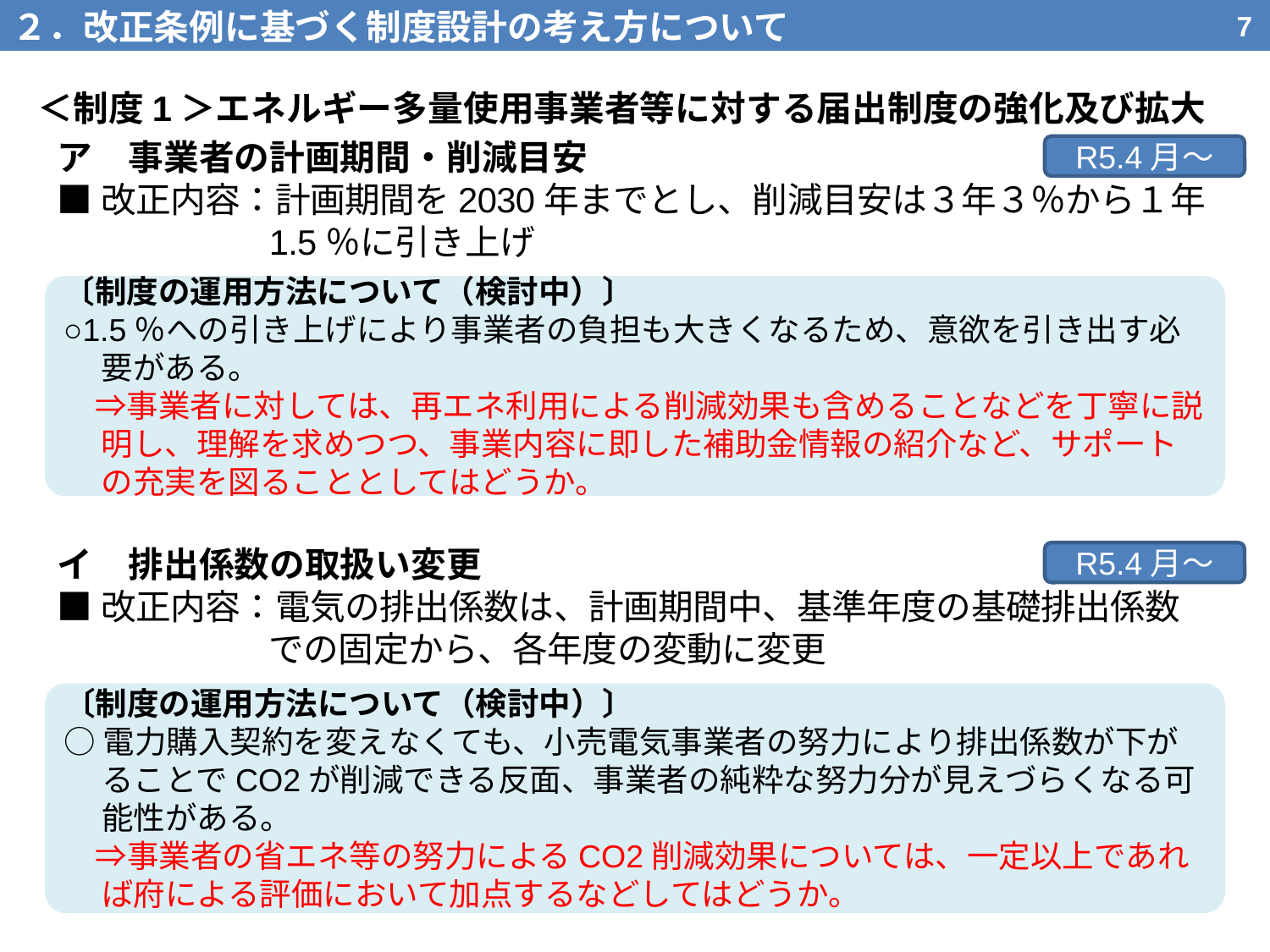

２．改正条例に基づく制度設計の考え方について
7
＜制度1＞エネルギー多量使用事業者等に対する届出制度の強化及び拡大
ア　事業者の計画期間・削減目安
■改正内容：計画期間を2030年までとし、削減目安は３年３％から１年1.5％に引き上げ
R5.4月～
〔制度の運用方法について（検討中）〕
○1.5％への引き上げにより事業者の負担も大きくなるため、意欲を引き出す必要がある。
　⇒事業者に対しては、再エネ利用による削減効果も含めることなどを丁寧に説明し、理解を求めつつ、事業内容に即した補助金情報の紹介など、サポートの充実を図ることとしてはどうか。
イ　排出係数の取扱い変更
■改正内容：電気の排出係数は、計画期間中、基準年度の基礎排出係数での固定から、各年度の変動に変更
R5.4月～
〔制度の運用方法について（検討中）〕
○電力購入契約を変えなくても、小売電気事業者の努力により排出係数が下がることでCO2が削減できる反面、事業者の純粋な努力分が見えづらくなる可能性がある。
　⇒事業者の省エネ等の努力によるCO2削減効果については、一定以上であれば府による評価において加点するなどしてはどうか。